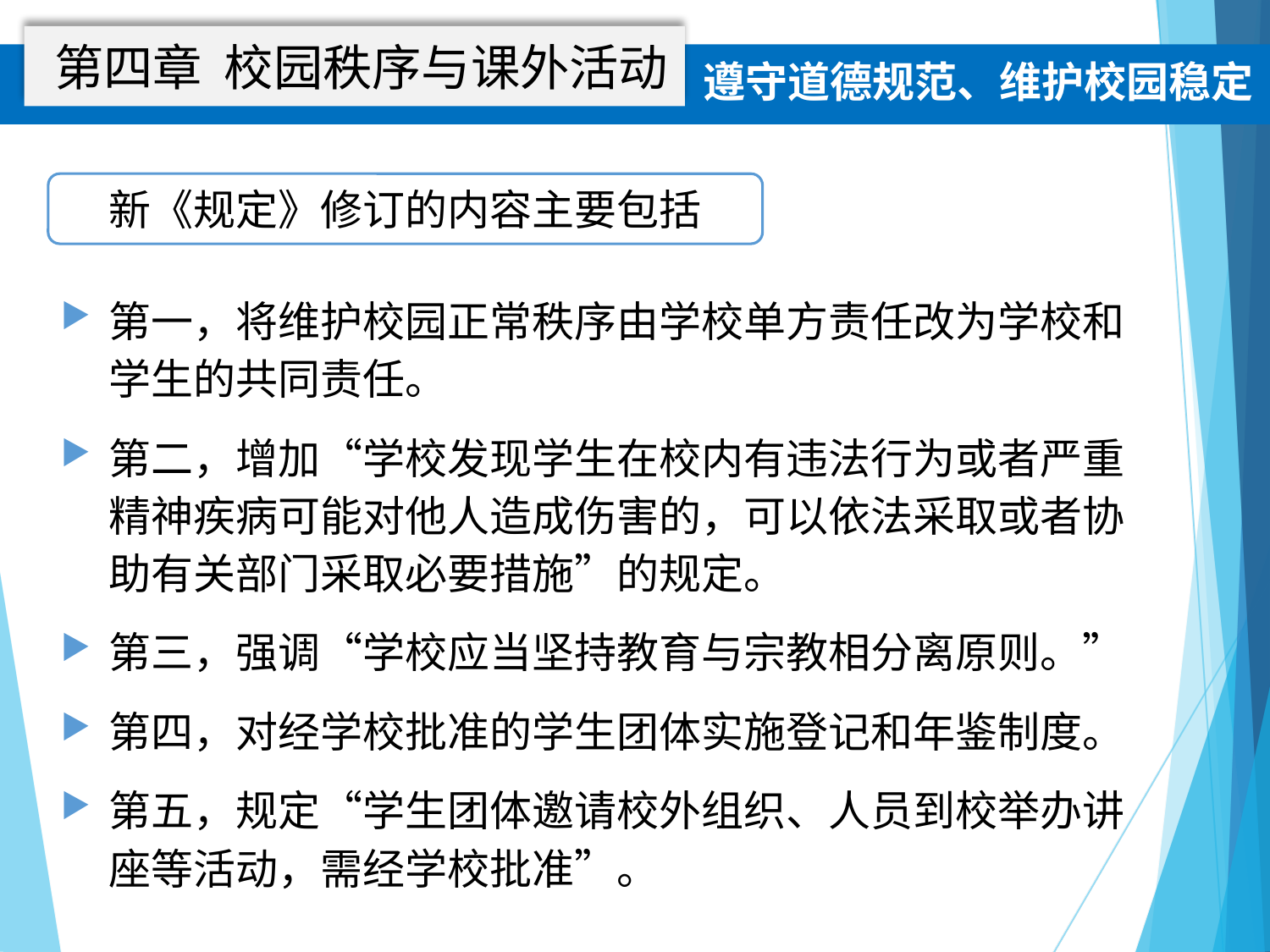

第四章  校园秩序与课外活动
遵守道德规范、维护校园稳定
新《规定》修订的内容主要包括
第一，将维护校园正常秩序由学校单方责任改为学校和学生的共同责任。
第二，增加“学校发现学生在校内有违法行为或者严重精神疾病可能对他人造成伤害的，可以依法采取或者协助有关部门采取必要措施”的规定。
第三，强调“学校应当坚持教育与宗教相分离原则。”
第四，对经学校批准的学生团体实施登记和年鉴制度。
第五，规定“学生团体邀请校外组织、人员到校举办讲座等活动，需经学校批准”。